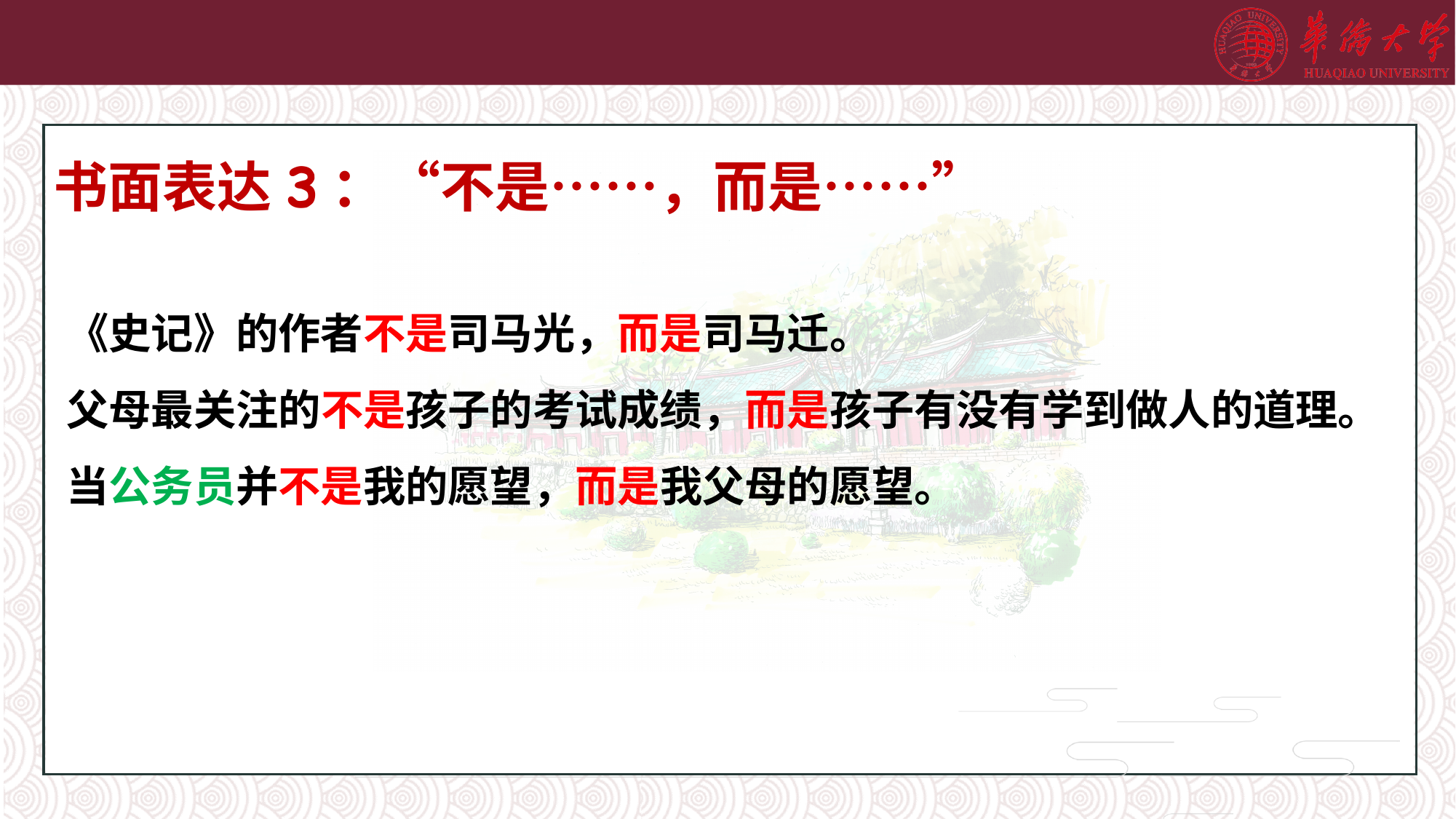

# 书面表达3：“不是……，而是……”

《史记》的作者不是司马光，而是司马迁。
父母最关注的不是孩子的考试成绩，而是孩子有没有学到做人的道理。
当公务员并不是我的愿望，而是我父母的愿望。